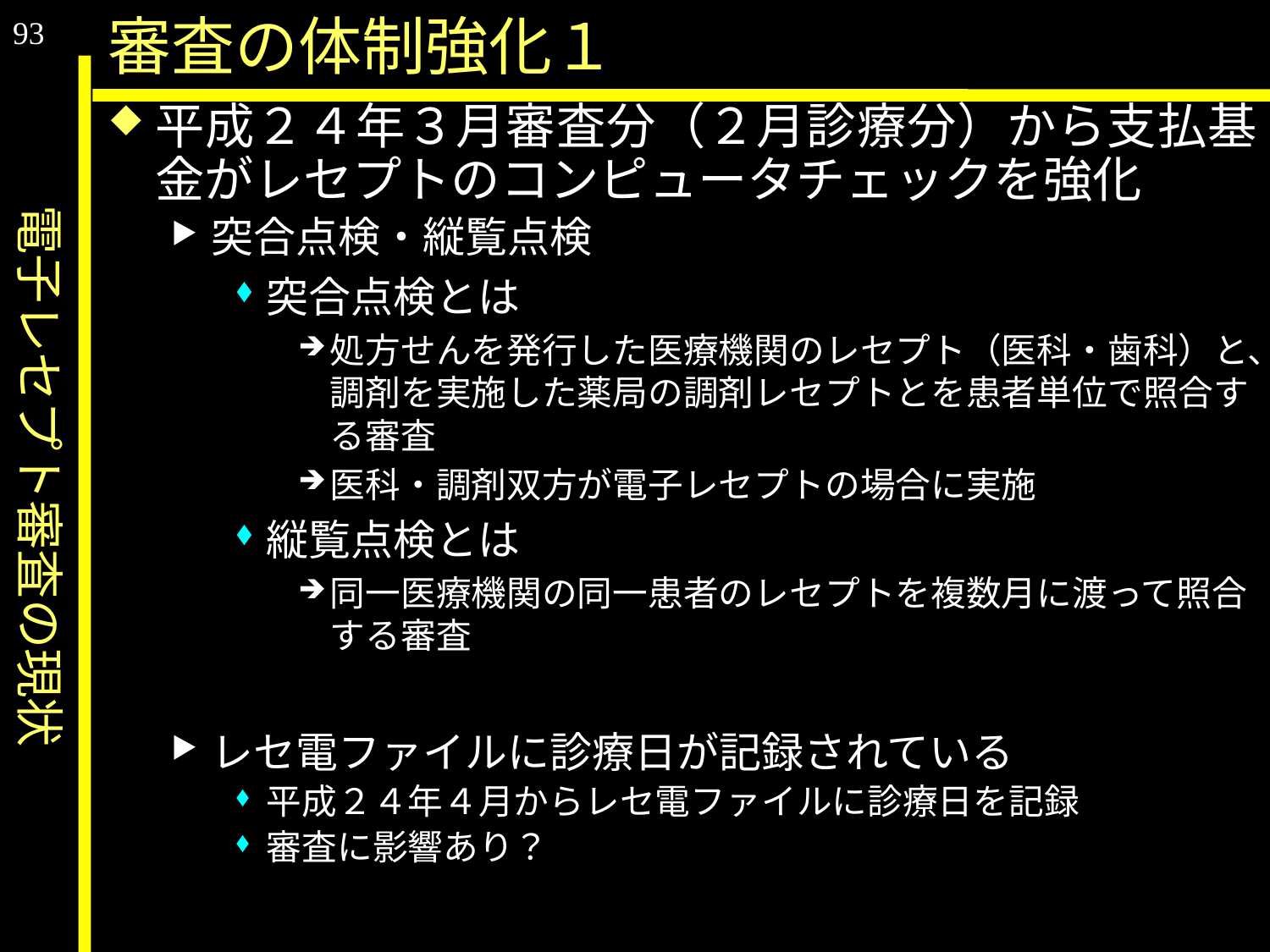

93
電子レセプト審査の現状
審査の体制強化１

平成２４年３月審査分（２月診療分）から支払基金がレセプトのコンピュータチェックを強化
突合点検・縦覧点検
突合点検とは
処方せんを発行した医療機関のレセプト（医科・歯科）と、調剤を実施した薬局の調剤レセプトとを患者単位で照合する審査
医科・調剤双方が電子レセプトの場合に実施
縦覧点検とは
同一医療機関の同一患者のレセプトを複数月に渡って照合する審査

レセ電ファイルに診療日が記録されている
平成２４年４月からレセ電ファイルに診療日を記録
審査に影響あり？